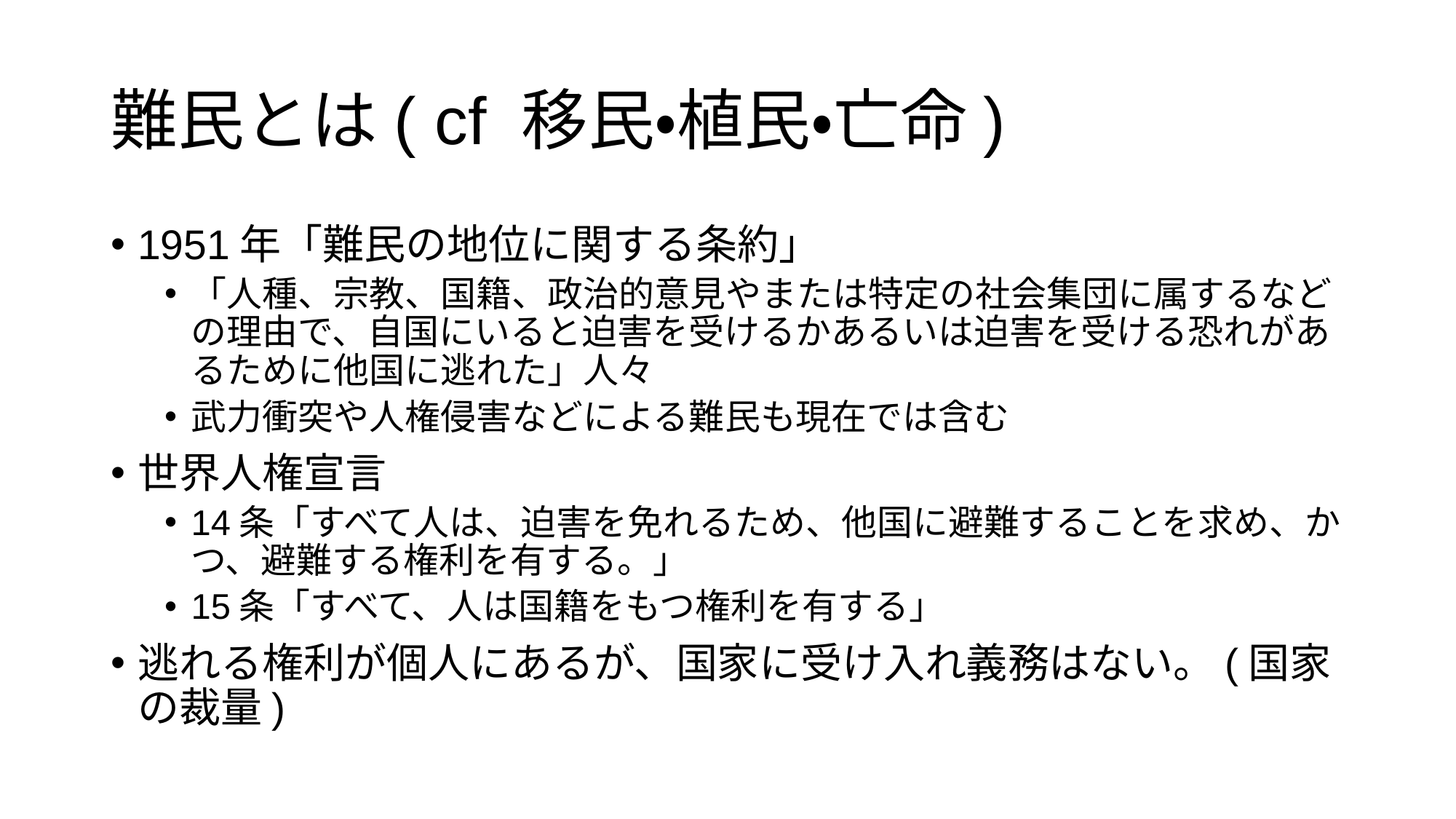

# 難民とは( cf 移民・植民・亡命)
1951年「難民の地位に関する条約」
「人種、宗教、国籍、政治的意見やまたは特定の社会集団に属するなどの理由で、自国にいると迫害を受けるかあるいは迫害を受ける恐れがあるために他国に逃れた」人々
武力衝突や人権侵害などによる難民も現在では含む
世界人権宣言
14条「すべて人は、迫害を免れるため、他国に避難することを求め、かつ、避難する権利を有する。」
15条「すべて、人は国籍をもつ権利を有する」
逃れる権利が個人にあるが、国家に受け入れ義務はない。(国家の裁量)